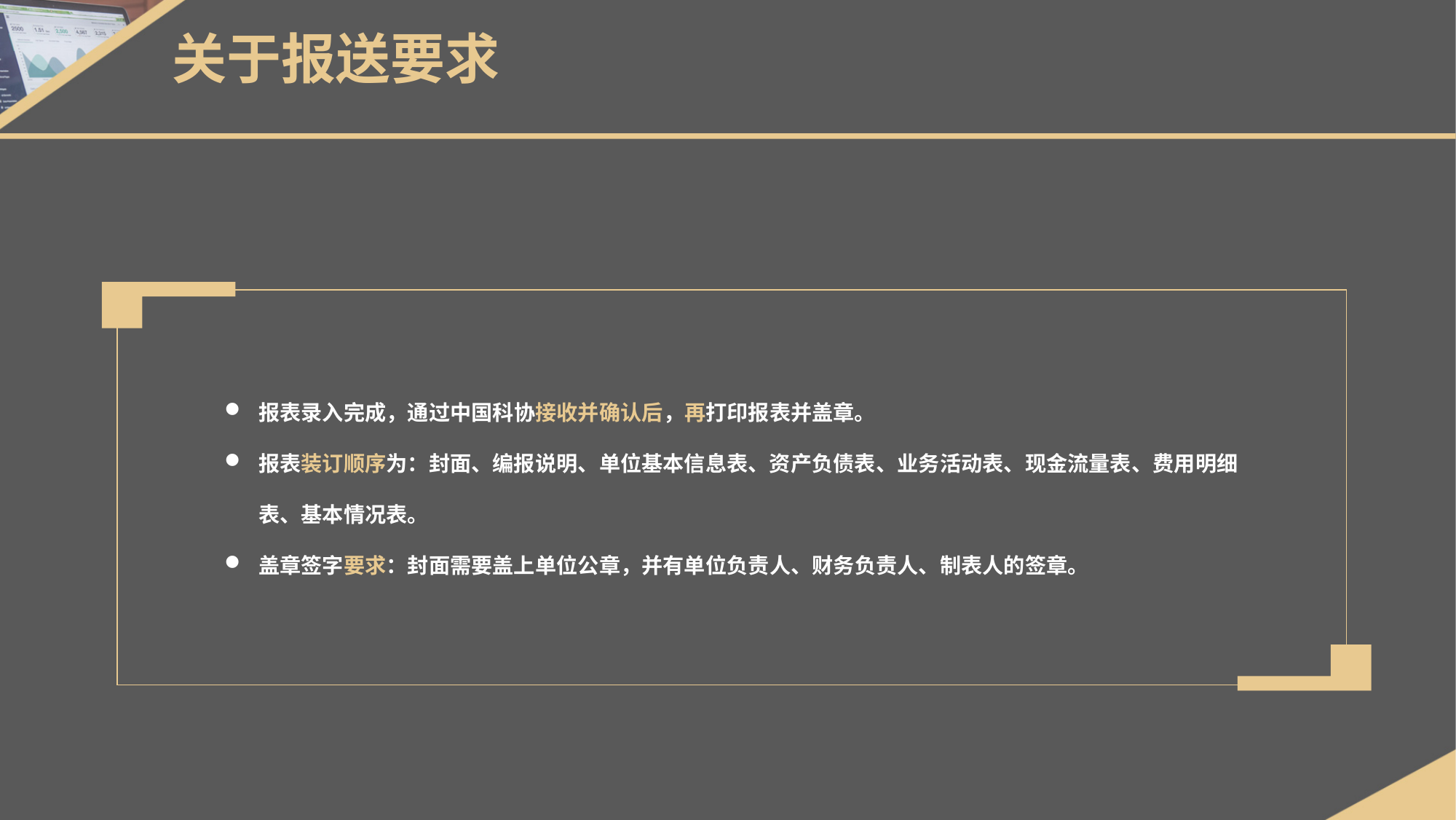

关于报送要求

报表录入完成，通过中国科协接收并确认后，再打印报表并盖章。
报表装订顺序为：封面、编报说明、单位基本信息表、资产负债表、业务活动表、现金流量表、费用明细表、基本情况表。
盖章签字要求：封面需要盖上单位公章，并有单位负责人、财务负责人、制表人的签章。